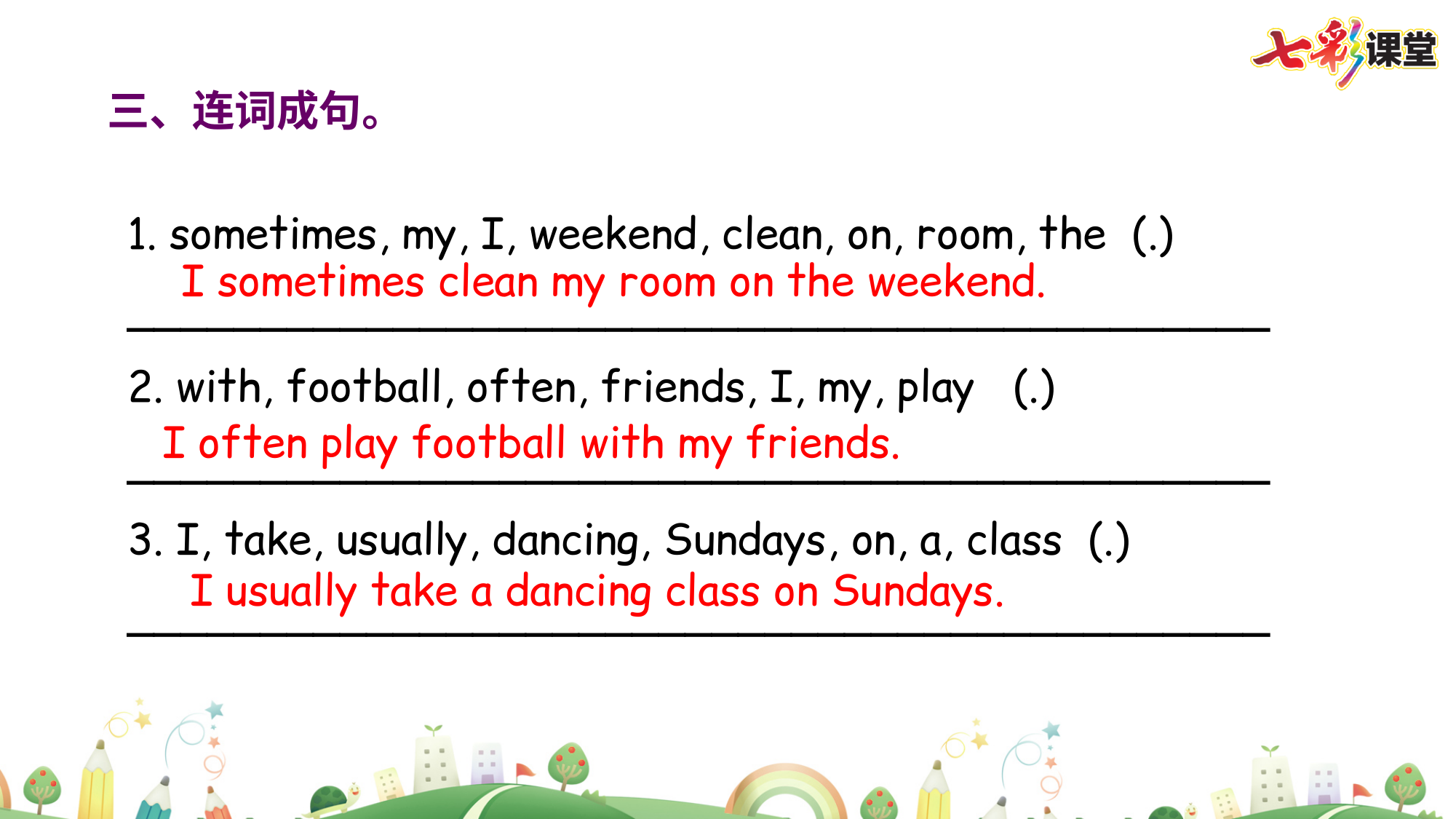

三、连词成句。
1. sometimes, my, I, weekend, clean, on, room, the  (.)
___________________________________________
2. with, football, often, friends, I, my, play   (.)
___________________________________________
3. I, take, usually, dancing, Sundays, on, a, class  (.)
___________________________________________
I sometimes clean my room on the weekend.
I often play football with my friends.
I usually take a dancing class on Sundays.